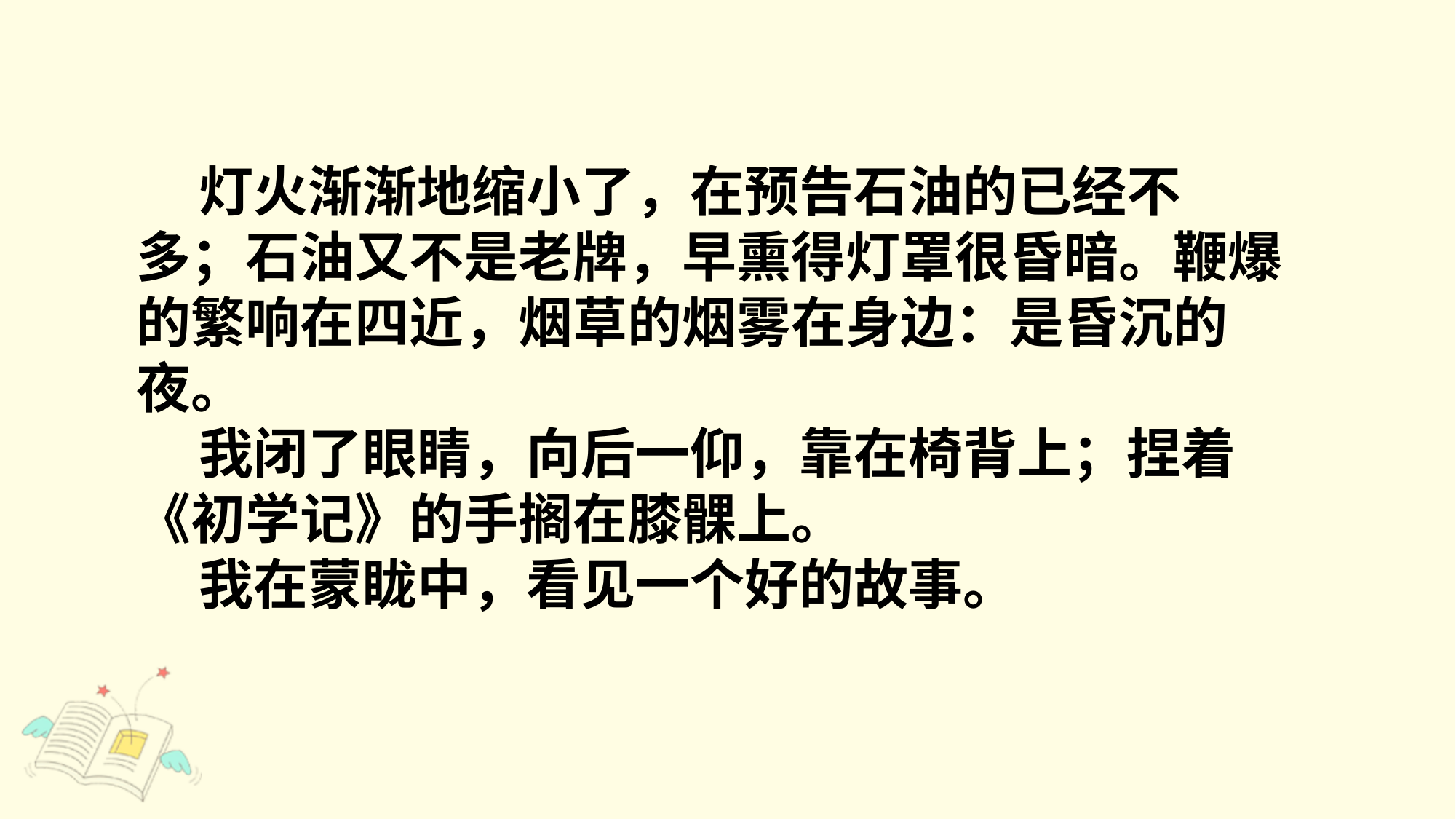

灯火渐渐地缩小了，在预告石油的已经不多；石油又不是老牌，早熏得灯罩很昏暗。鞭爆的繁响在四近，烟草的烟雾在身边：是昏沉的夜。
    我闭了眼睛，向后一仰，靠在椅背上；捏着《初学记》的手搁在膝髁上。
    我在蒙眬中，看见一个好的故事。